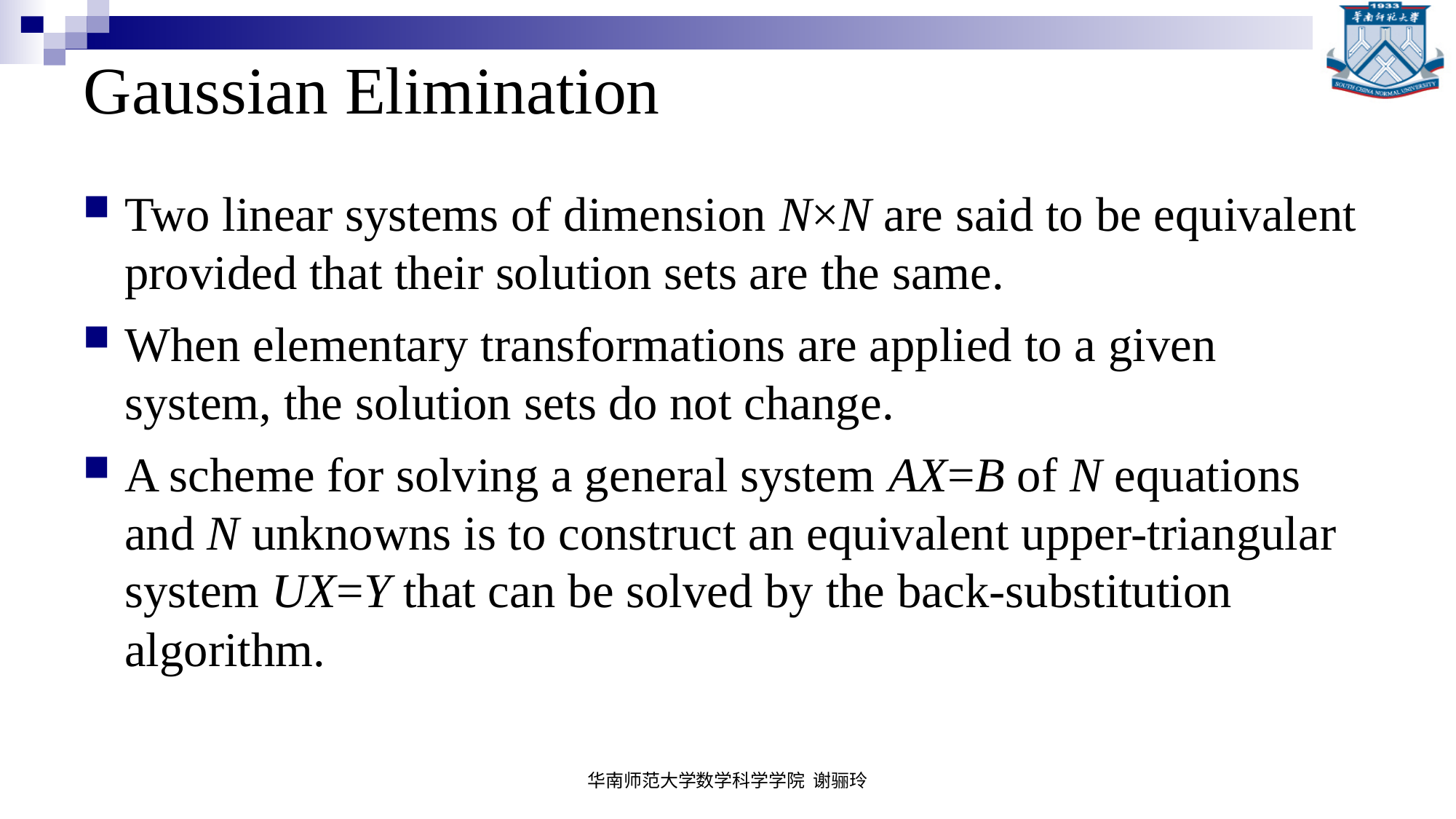

# Gaussian Elimination
Two linear systems of dimension N×N are said to be equivalent provided that their solution sets are the same.
When elementary transformations are applied to a given system, the solution sets do not change.
A scheme for solving a general system AX=B of N equations and N unknowns is to construct an equivalent upper-triangular system UX=Y that can be solved by the back-substitution algorithm.
华南师范大学数学科学学院  谢骊玲